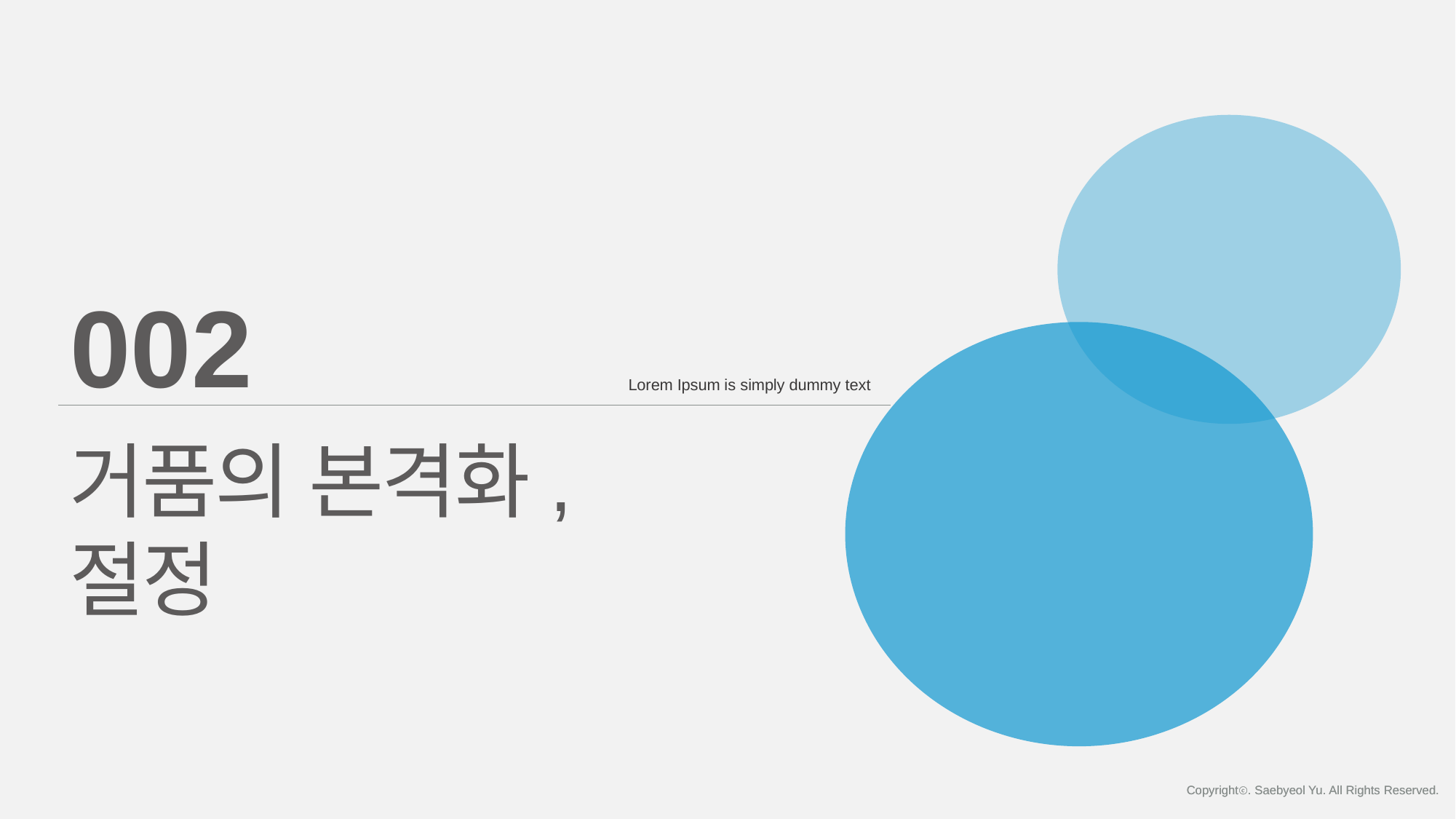

002

Lorem Ipsum is simply dummy text
거품의 본격화, 절정
Copyrightⓒ. Saebyeol Yu. All Rights Reserved.